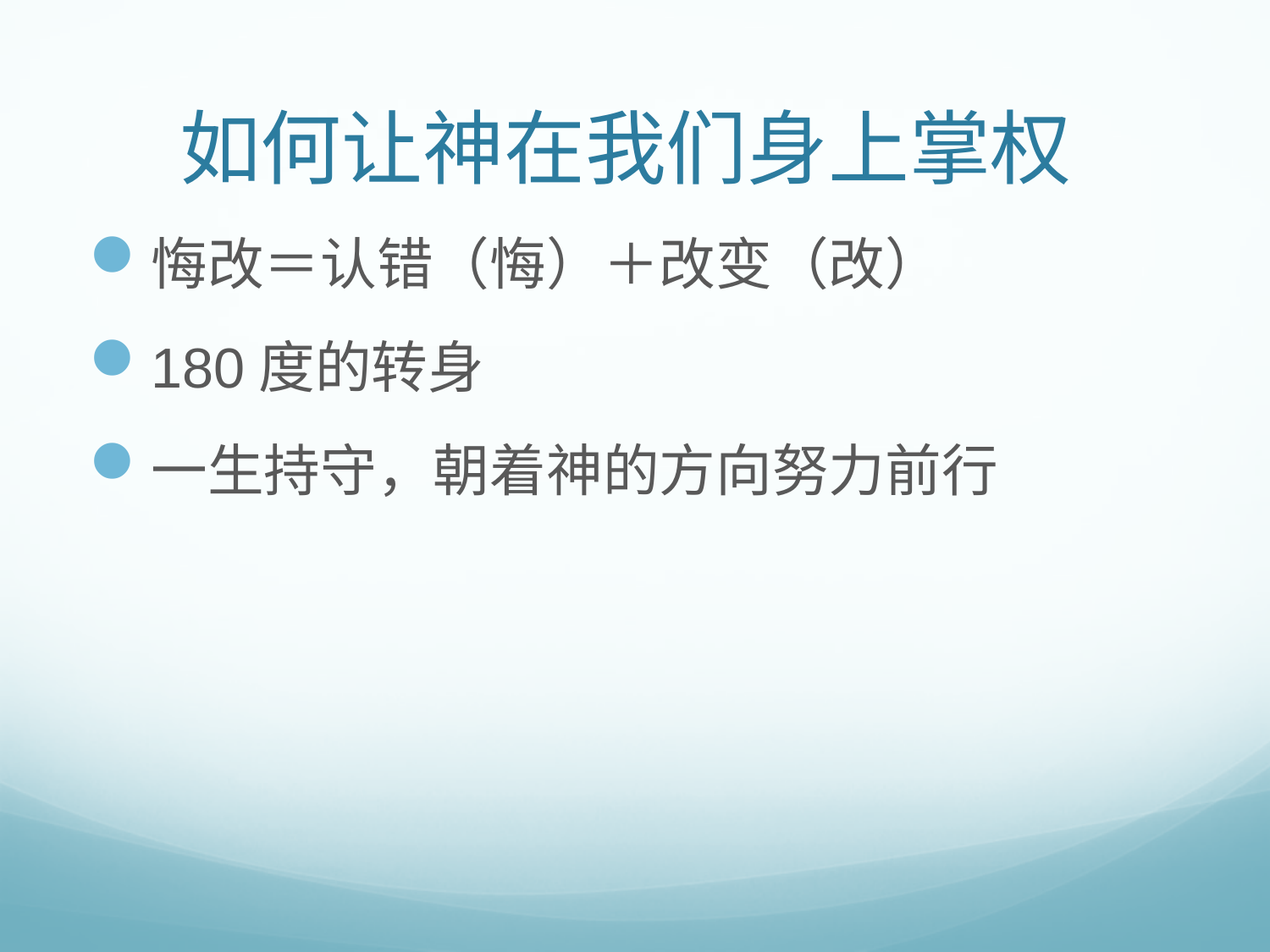

# 如何让神在我们身上掌权
悔改＝认错（悔）＋改变（改）
180度的转身
一生持守，朝着神的方向努力前行